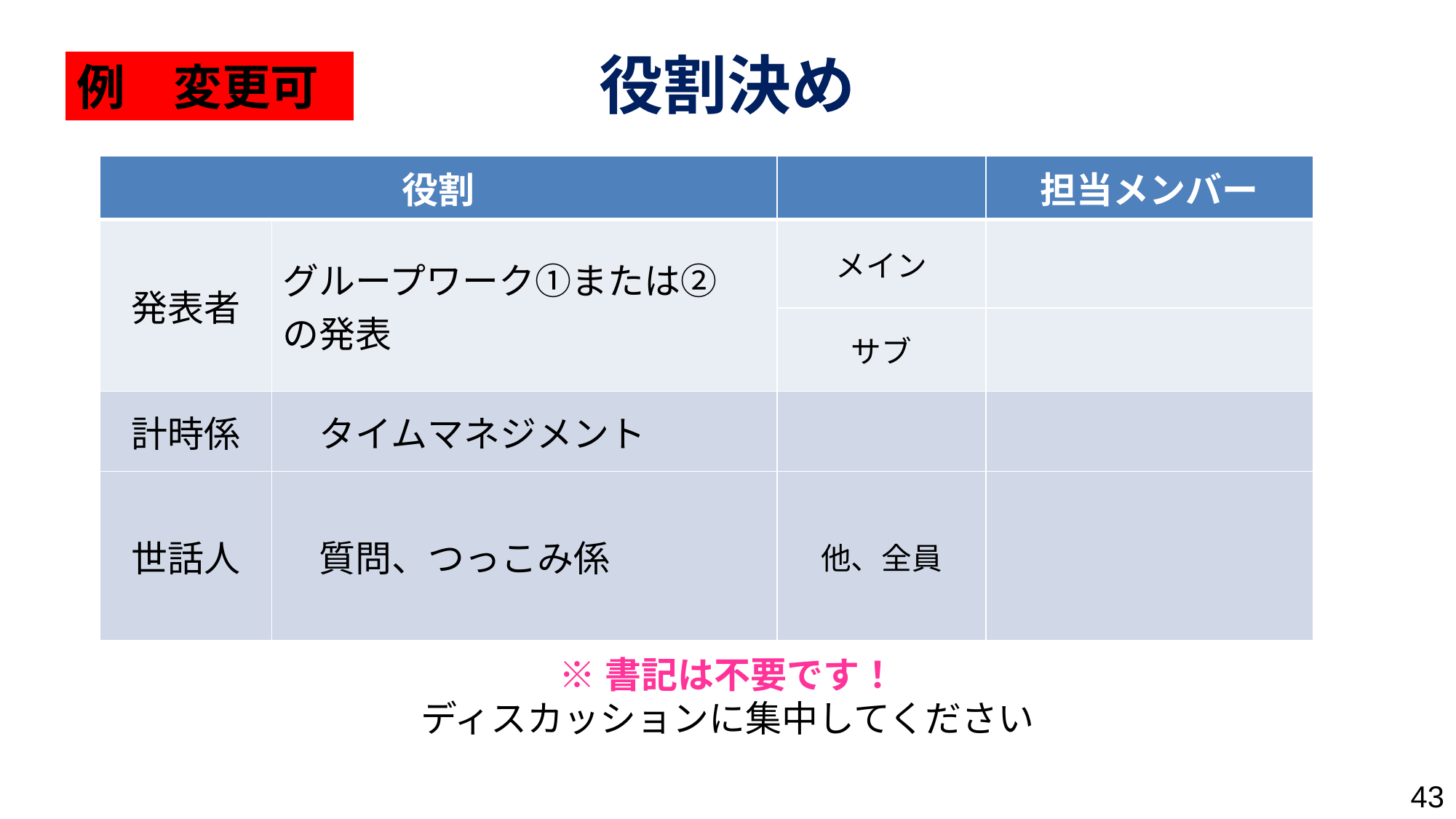

役割決め
例　変更可
| 役割 |  |  | 担当メンバー |
| --- | --- | --- | --- |
| 発表者 | グループワーク①または② の発表 | メイン |  |
|  |  | サブ |  |
| 計時係 | タイムマネジメント |  |  |
| 世話人 | 質問、つっこみ係 | 他、全員 |  |
※書記は不要です！
ディスカッションに集中してください
43